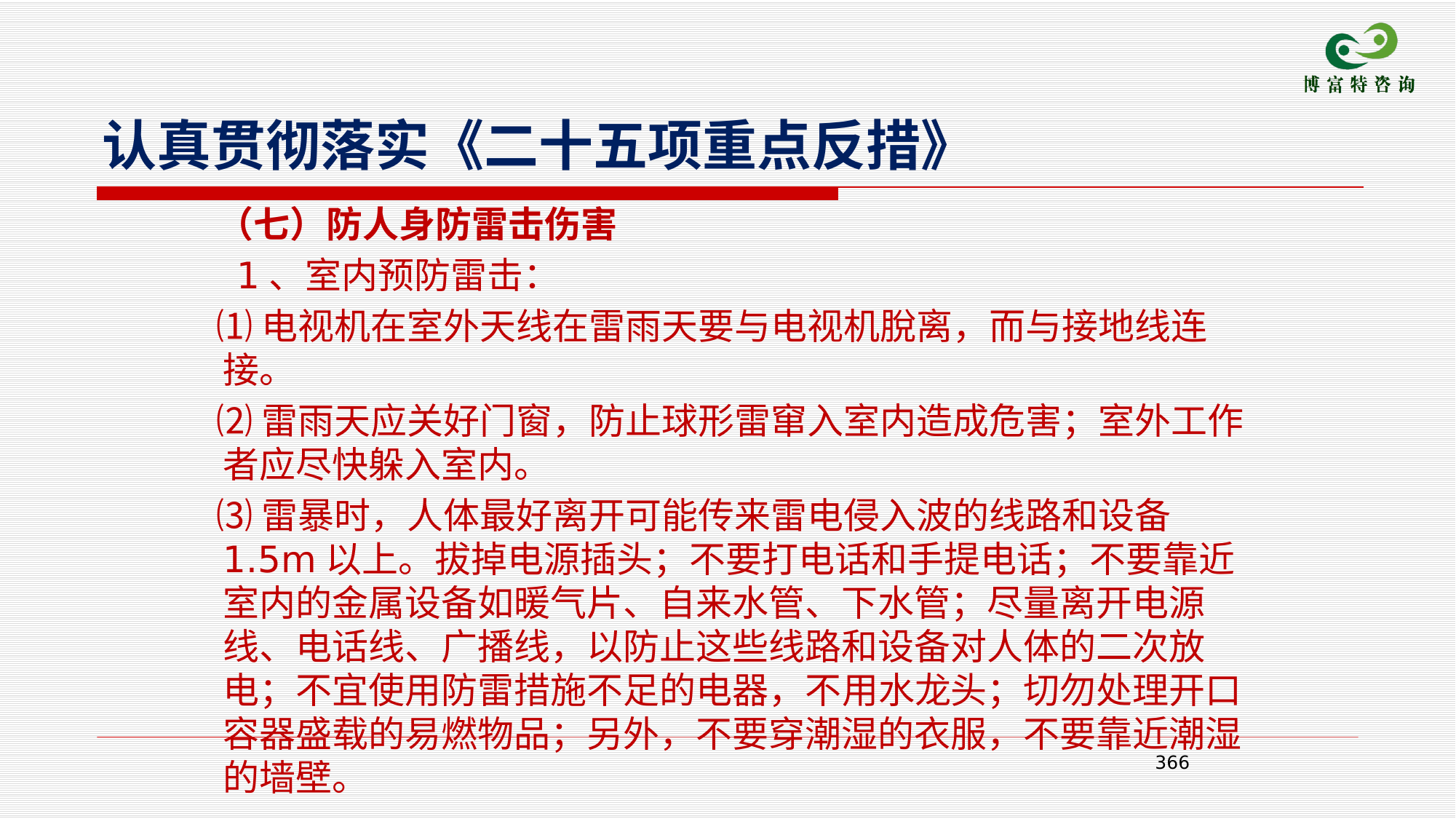

认真贯彻落实《二十五项重点反措》
     （七）防人身防雷击伤害
      1、室内预防雷击：
      ⑴电视机在室外天线在雷雨天要与电视机脫离，而与接地线连接。
      ⑵雷雨天应关好门窗，防止球形雷窜入室内造成危害；室外工作者应尽快躲入室内。
      ⑶雷暴时，人体最好离开可能传来雷电侵入波的线路和设备1.5m以上。拔掉电源插头；不要打电话和手提电话；不要靠近室内的金属设备如暖气片、自来水管、下水管；尽量离开电源线、电话线、广播线，以防止这些线路和设备对人体的二次放电；不宜使用防雷措施不足的电器，不用水龙头；切勿处理开口容器盛载的易燃物品；另外，不要穿潮湿的衣服，不要靠近潮湿的墙壁。

366